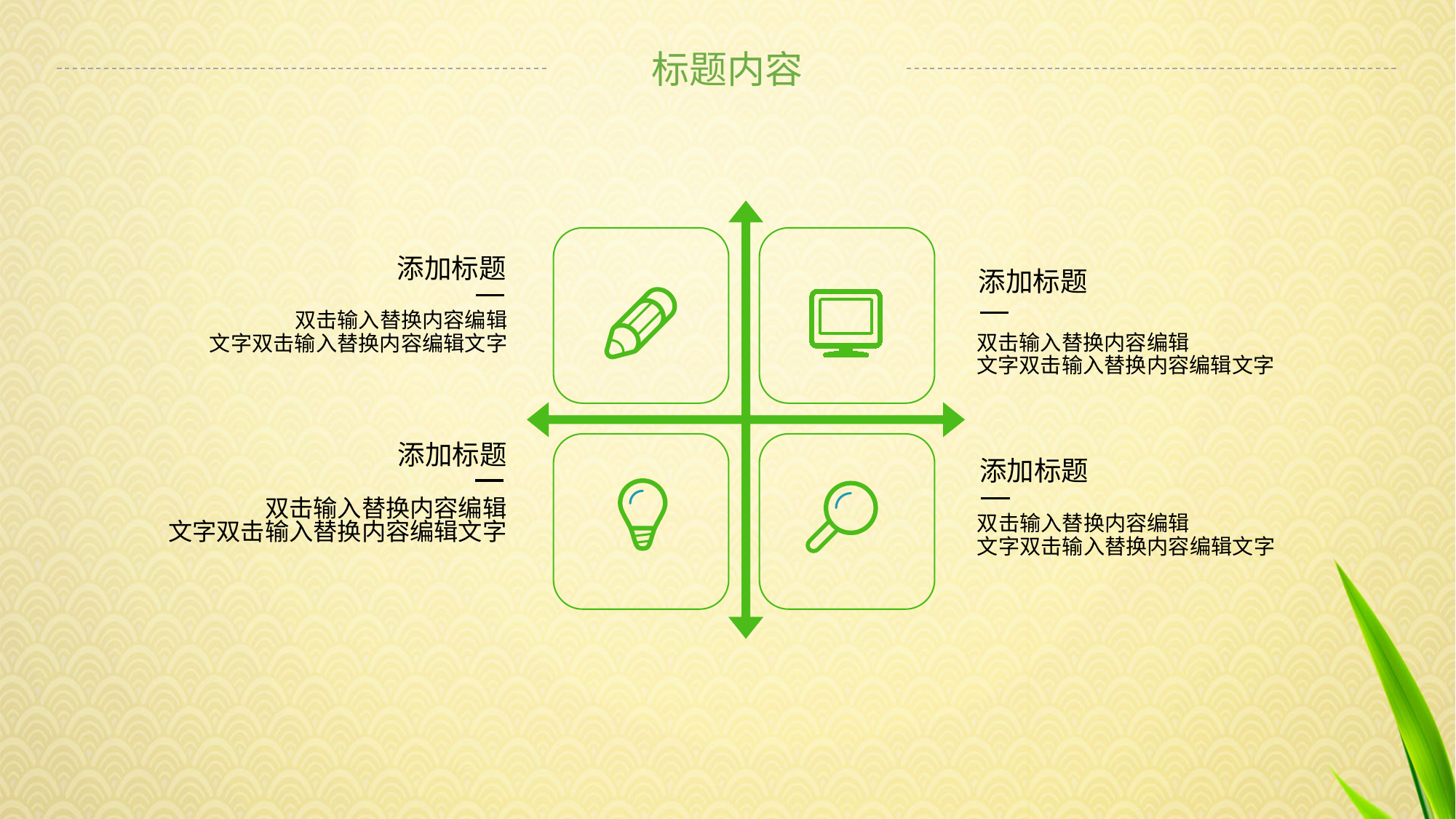

标题内容

添加标题
添加标题
双击输入替换内容编辑
文字双击输入替换内容编辑文字
双击输入替换内容编辑
文字双击输入替换内容编辑文字
添加标题
添加标题
双击输入替换内容编辑
文字双击输入替换内容编辑文字
双击输入替换内容编辑
文字双击输入替换内容编辑文字